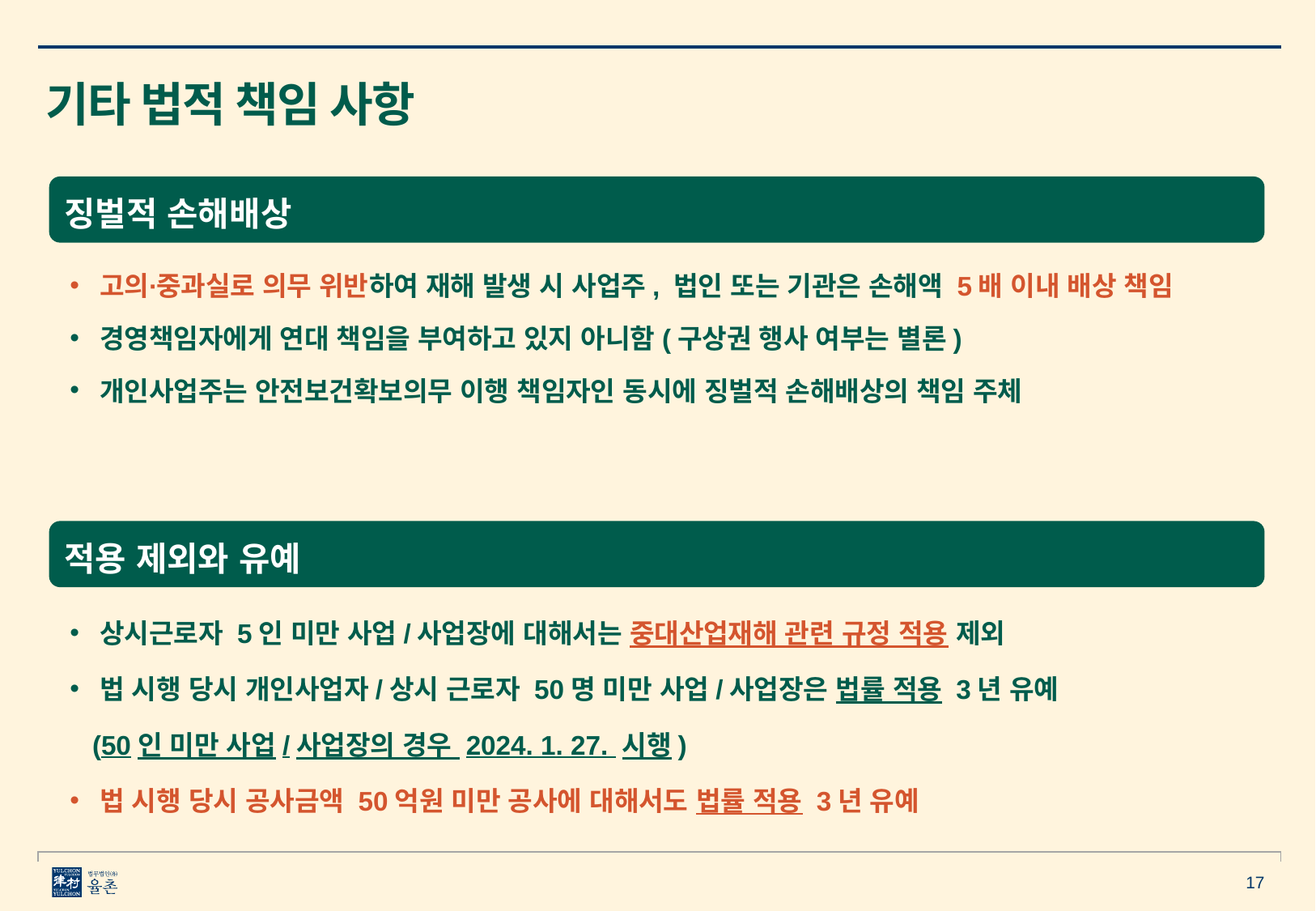

기타 법적 책임 사항

징벌적 손해배상
고의∙중과실로 의무 위반하여 재해 발생 시 사업주, 법인 또는 기관은 손해액 5배 이내 배상 책임
경영책임자에게 연대 책임을 부여하고 있지 아니함(구상권 행사 여부는 별론)
개인사업주는 안전보건확보의무 이행 책임자인 동시에 징벌적 손해배상의 책임 주체
적용 제외와 유예
상시근로자 5인 미만 사업/사업장에 대해서는 중대산업재해 관련 규정 적용 제외
법 시행 당시 개인사업자/상시 근로자 50명 미만 사업/사업장은 법률 적용 3년 유예
   (50인 미만 사업/사업장의 경우 2024. 1. 27. 시행)
법 시행 당시 공사금액 50억원 미만 공사에 대해서도 법률 적용 3년 유예
17